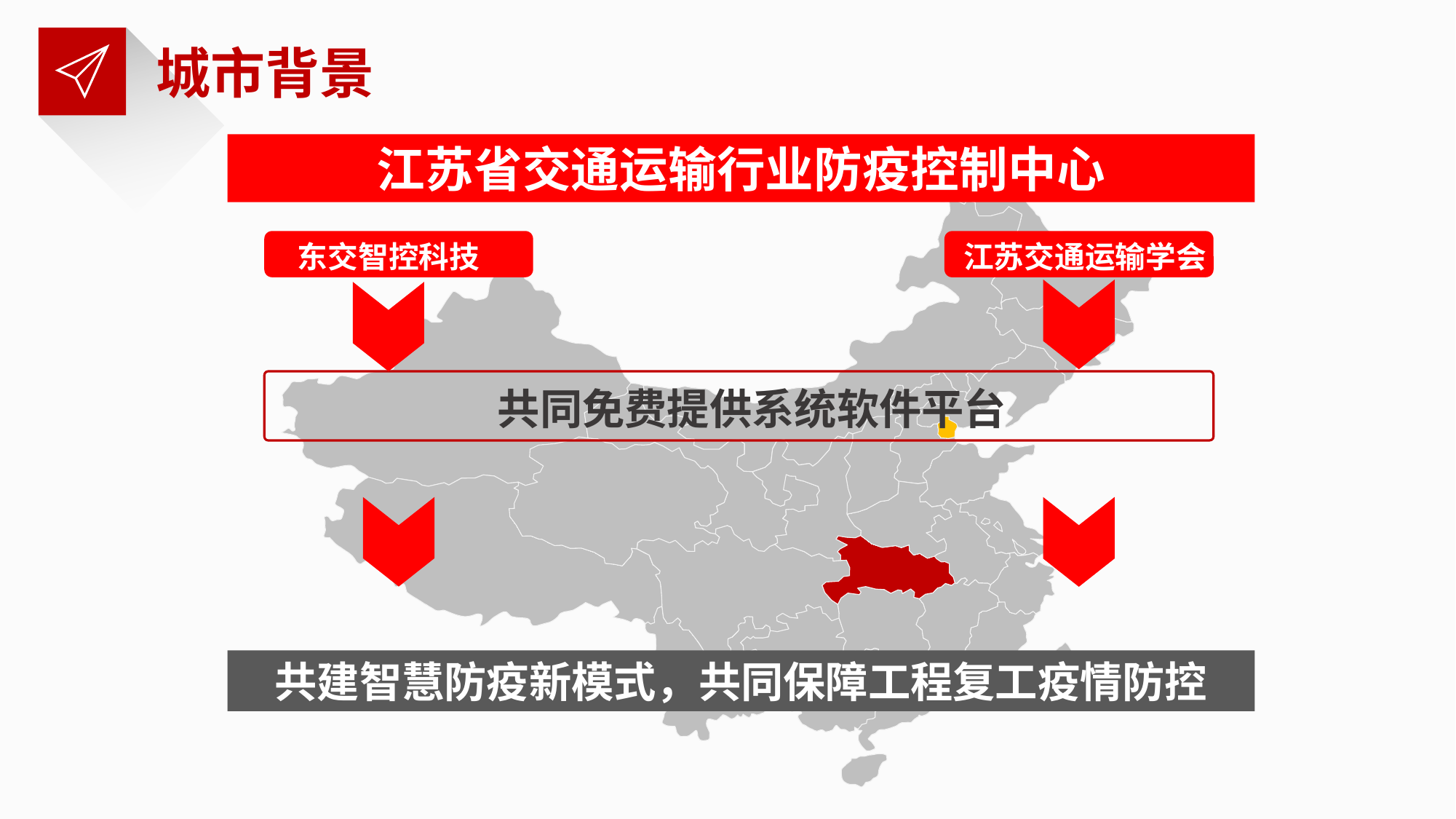

城市背景
江苏省交通运输行业防疫控制中心

江苏交通运输学会
东交智控科技

    共同免费提供系统软件平台

共建智慧防疫新模式，共同保障工程复工疫情防控